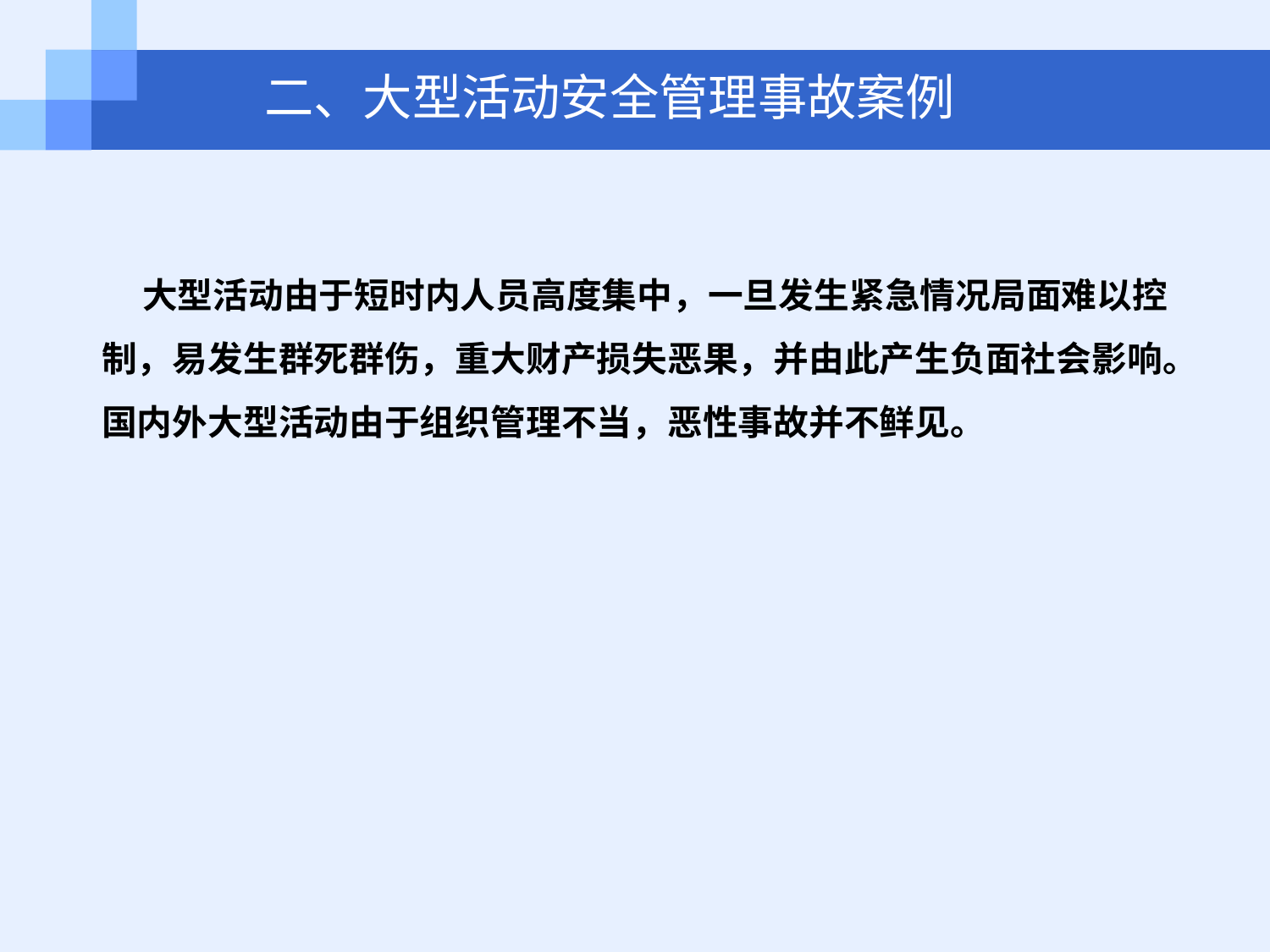

二、大型活动安全管理事故案例
    大型活动由于短时内人员高度集中，一旦发生紧急情况局面难以控制，易发生群死群伤，重大财产损失恶果，并由此产生负面社会影响。国内外大型活动由于组织管理不当，恶性事故并不鲜见。